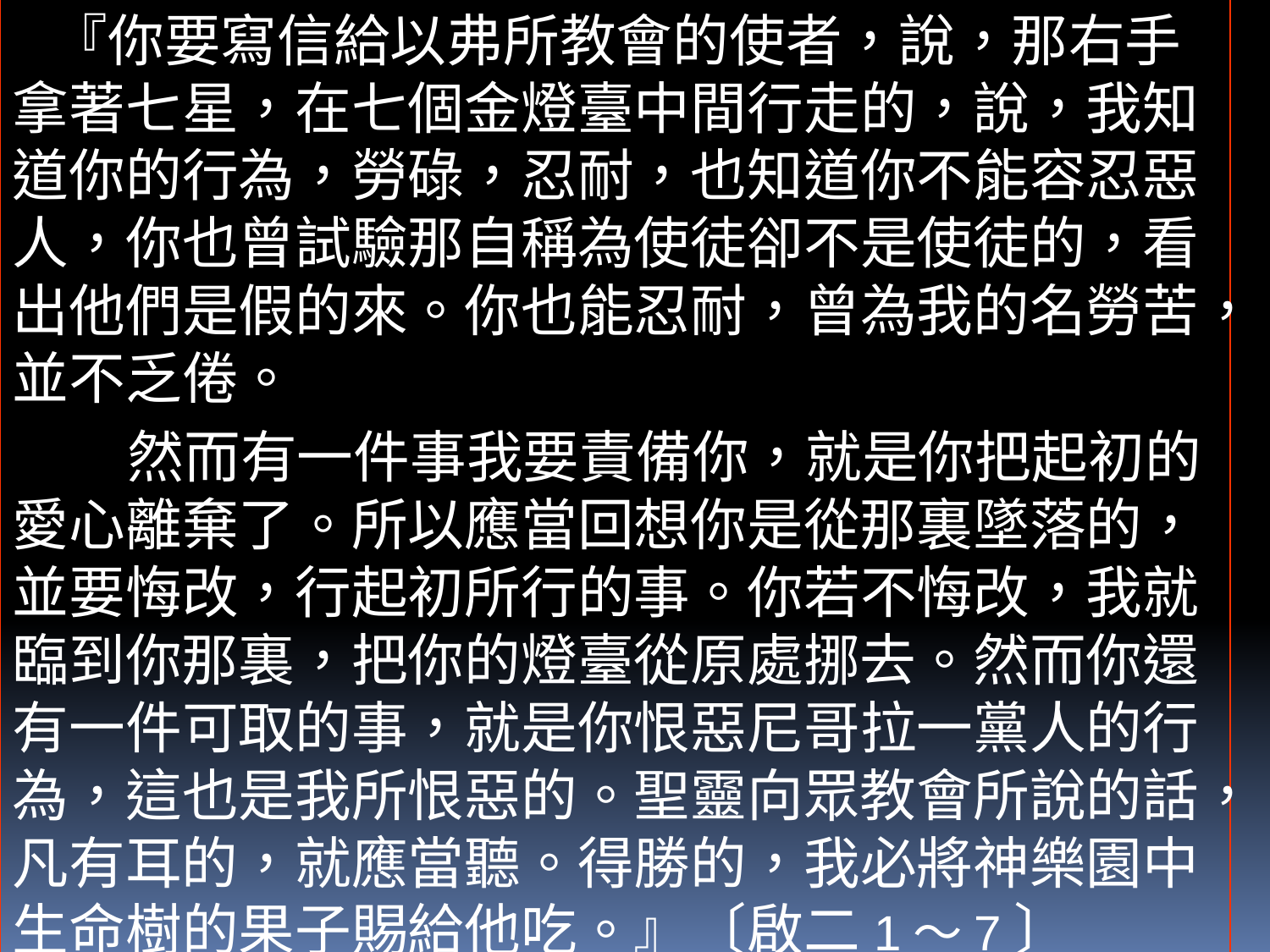

『你要寫信給以弗所教會的使者，說，那右手拿著七星，在七個金燈臺中間行走的，說，我知道你的行為，勞碌，忍耐，也知道你不能容忍惡人，你也曾試驗那自稱為使徒卻不是使徒的，看出他們是假的來。你也能忍耐，曾為我的名勞苦，並不乏倦。
        然而有一件事我要責備你，就是你把起初的愛心離棄了。所以應當回想你是從那裏墜落的，並要悔改，行起初所行的事。你若不悔改，我就臨到你那裏，把你的燈臺從原處挪去。然而你還有一件可取的事，就是你恨惡尼哥拉一黨人的行為，這也是我所恨惡的。聖靈向眾教會所說的話，凡有耳的，就應當聽。得勝的，我必將神樂園中生命樹的果子賜給他吃。』〔啟二1～7〕